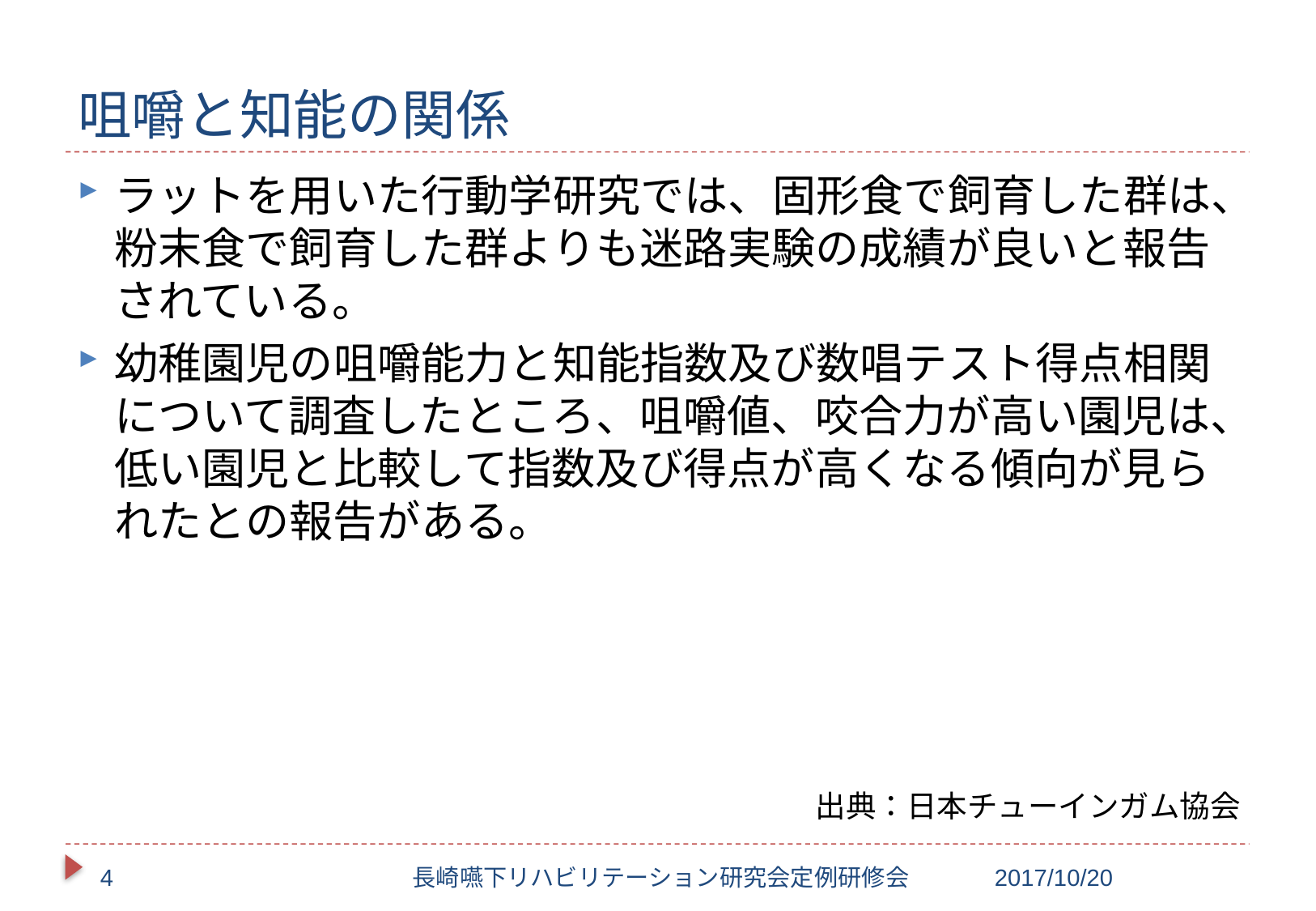

# 咀嚼と知能の関係
ラットを用いた行動学研究では、固形食で飼育した群は、粉末食で飼育した群よりも迷路実験の成績が良いと報告されている。
幼稚園児の咀嚼能力と知能指数及び数唱テスト得点相関について調査したところ、咀嚼値、咬合力が高い園児は、低い園児と比較して指数及び得点が高くなる傾向が見られたとの報告がある。
出典：日本チューインガム協会
4
長崎嚥下リハビリテーション研究会定例研修会
2017/10/20